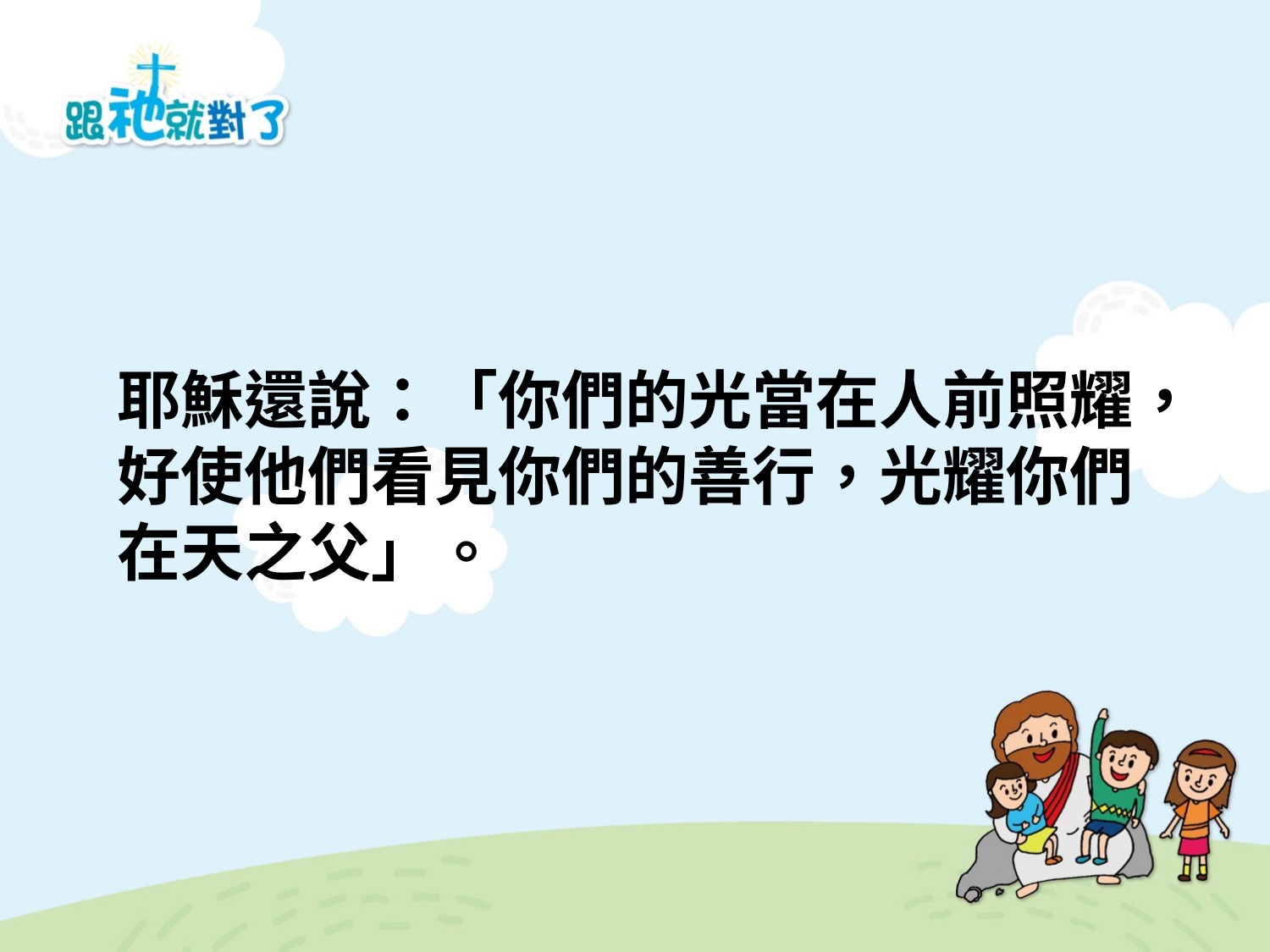

耶穌還說：「你們的光當在人前照耀，好使他們看見你們的善行，光耀你們在天之父」。